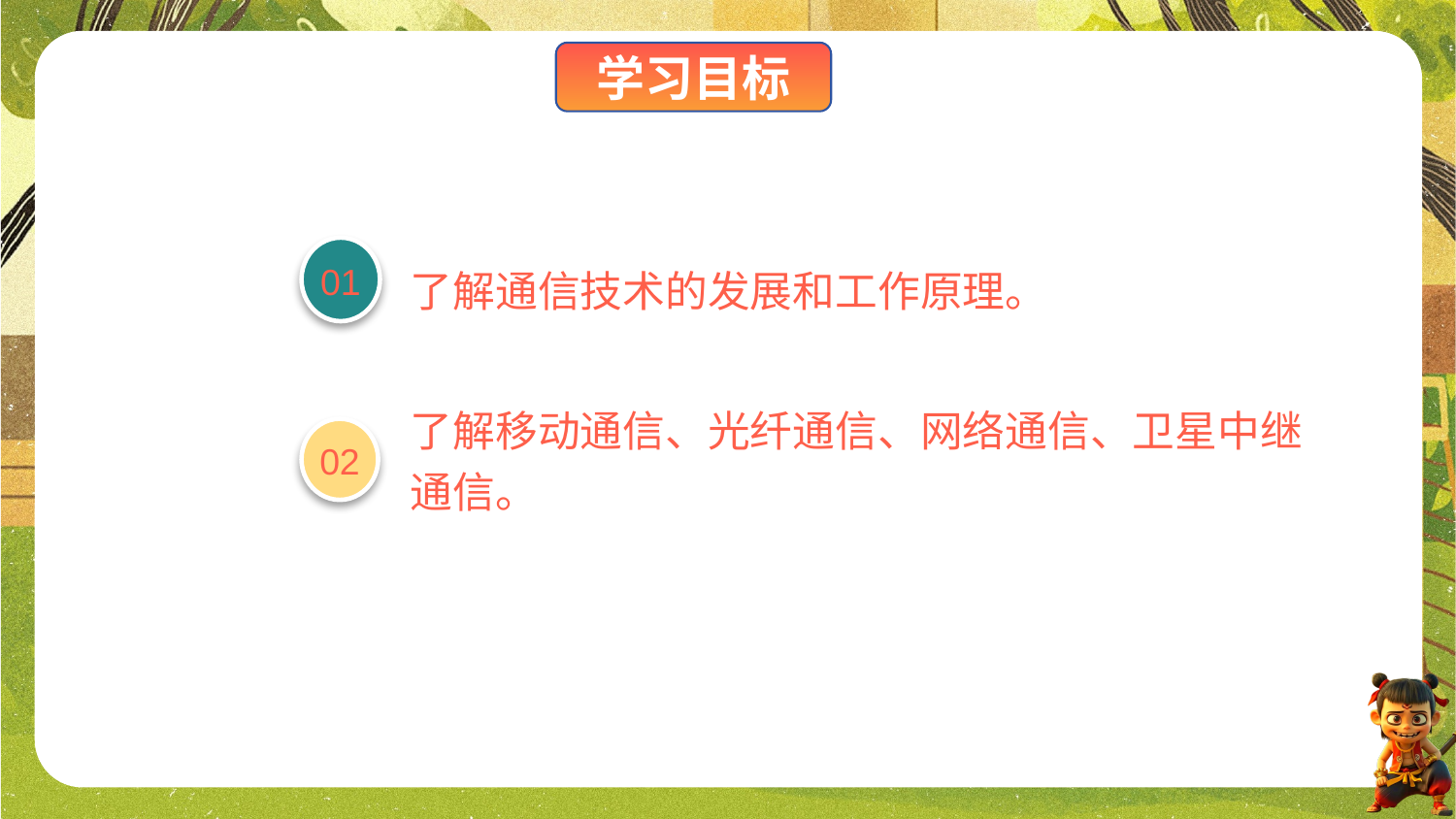

了解通信技术的发展和工作原理。

01
了解移动通信、光纤通信、网络通信、卫星中继通信。

02